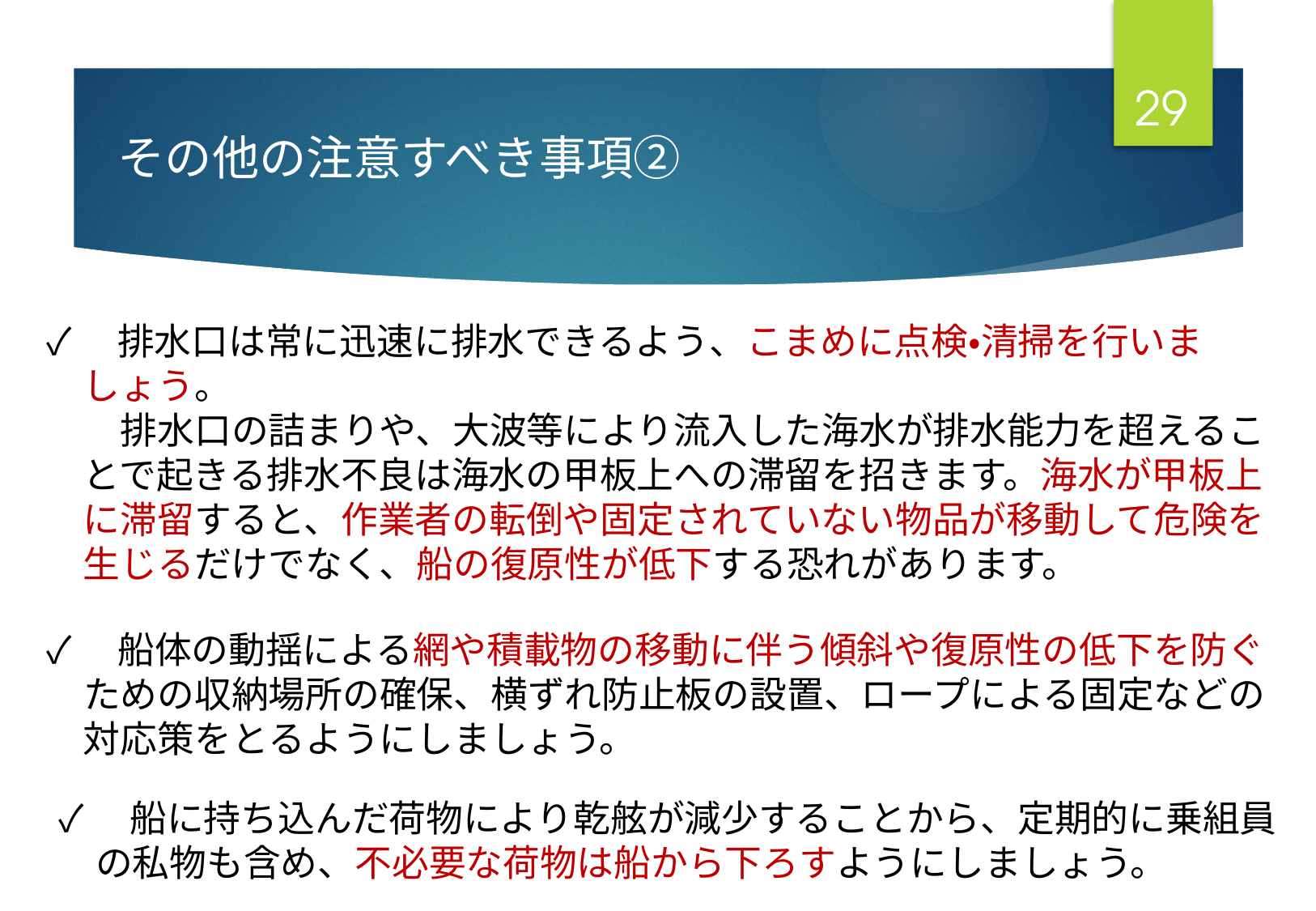

29
その他の注意すべき事項②

✓　排水口は常に迅速に排水できるよう、こまめに点検・清掃を行いま
　しょう。
　　排水口の詰まりや、大波等により流入した海水が排水能力を超えるこ
　とで起きる排水不良は海水の甲板上への滞留を招きます。海水が甲板上
　に滞留すると、作業者の転倒や固定されていない物品が移動して危険を
　生じるだけでなく、船の復原性が低下する恐れがあります。

✓　船体の動揺による網や積載物の移動に伴う傾斜や復原性の低下を防ぐ
　ための収納場所の確保、横ずれ防止板の設置、ロープによる固定などの
　対応策をとるようにしましょう。

✓　船に持ち込んだ荷物により乾舷が減少することから、定期的に乗組員
　の私物も含め、不必要な荷物は船から下ろすようにしましょう。